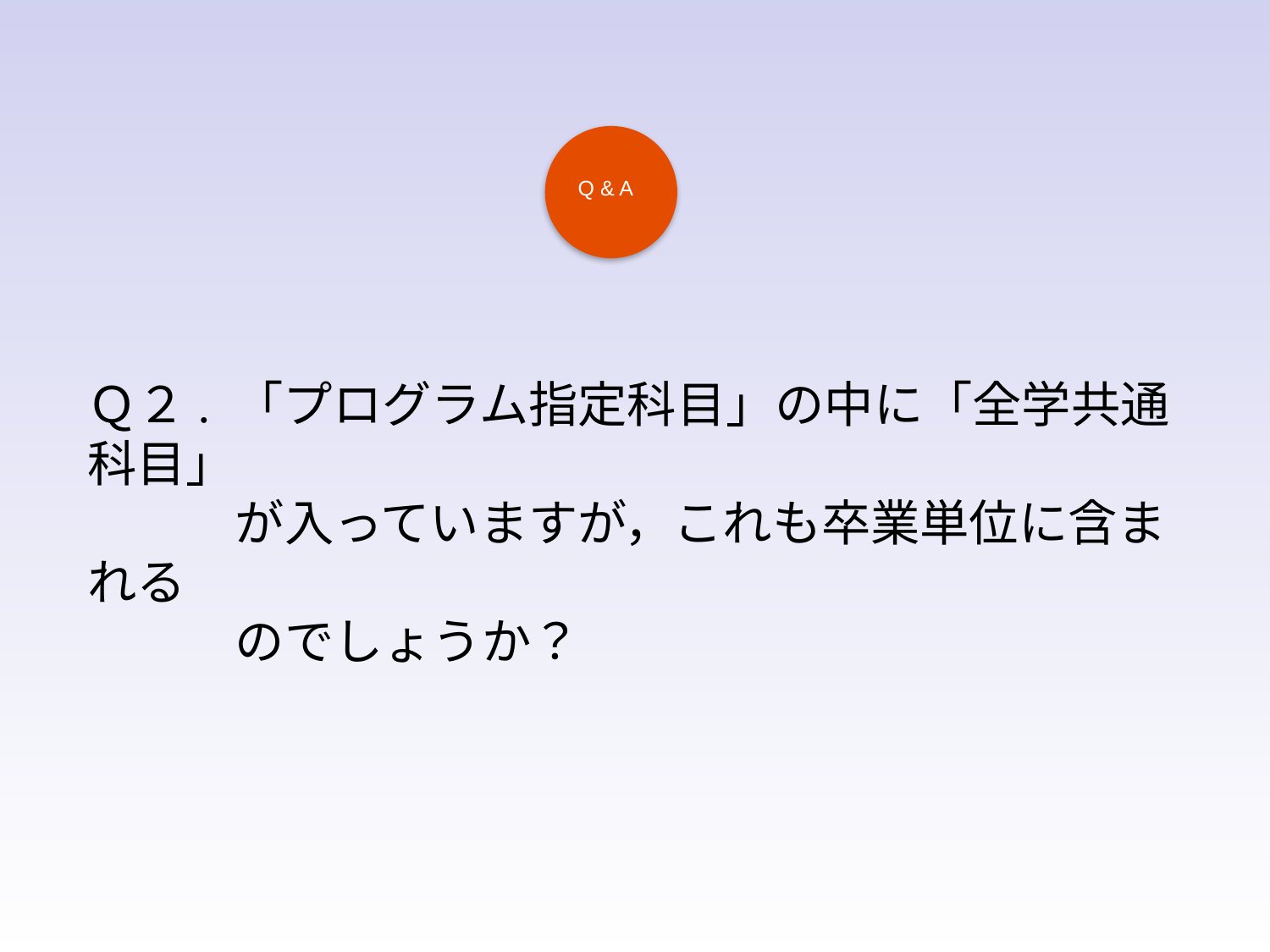

Q & A
Q & A
Ｑ２. 「プログラム指定科目」の中に「全学共通科目」
　　　が入っていますが，これも卒業単位に含まれる
　　　のでしょうか？